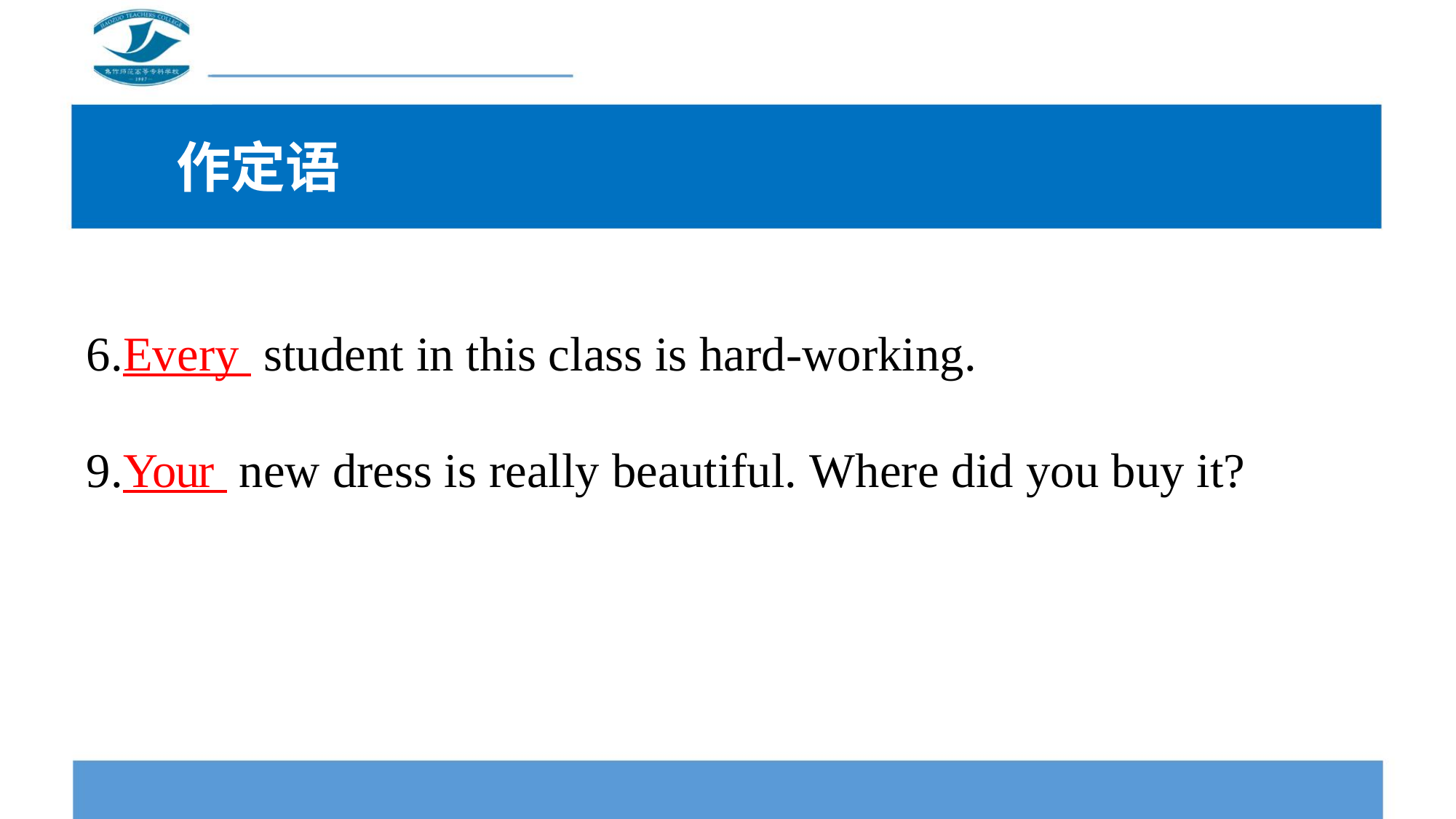

作定语
6.Every  student in this class is hard-working.
9.Your  new dress is really beautiful. Where did you buy it?